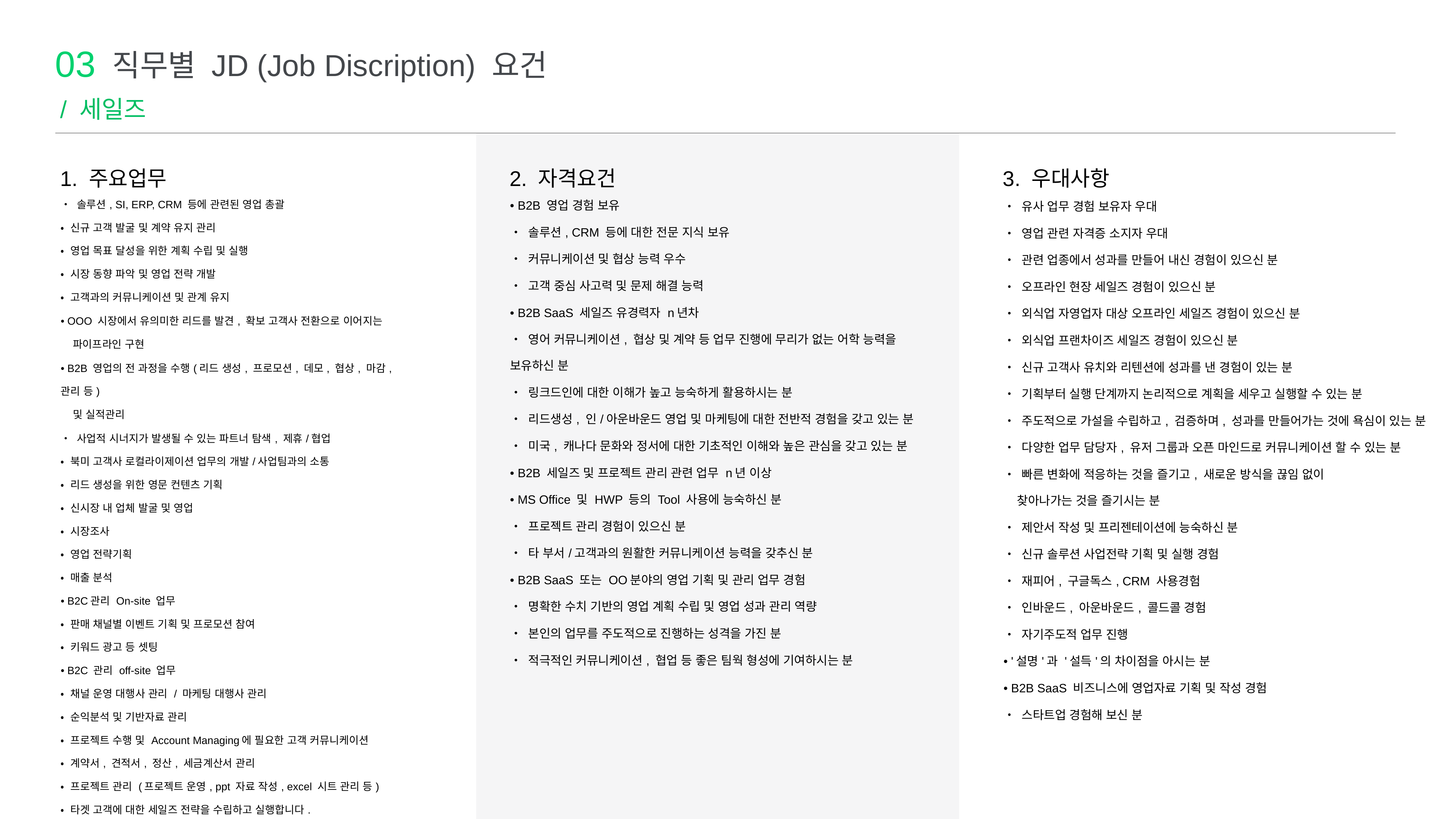

직무별 JD (Job Discription) 요건
03
/ 세일즈
1. 주요업무

2. 자격요건
3. 우대사항
| • B2B 영업 경험 보유 |
| --- |
| • 솔루션, CRM 등에 대한 전문 지식 보유 |
| • 커뮤니케이션 및 협상 능력 우수 |
| • 고객 중심 사고력 및 문제 해결 능력 |
| • B2B SaaS 세일즈 유경력자 n년차 |
| • 영어 커뮤니케이션, 협상 및 계약 등 업무 진행에 무리가 없는 어학 능력을 보유하신 분 |
| • 링크드인에 대한 이해가 높고 능숙하게 활용하시는 분 |
| • 리드생성, 인/아운바운드 영업 및 마케팅에 대한 전반적 경험을 갖고 있는 분 |
| • 미국, 캐나다 문화와 정서에 대한 기초적인 이해와 높은 관심을 갖고 있는 분 |
| • B2B 세일즈 및 프로젝트 관리 관련 업무 n년 이상 |
| • MS Office 및 HWP 등의 Tool 사용에 능숙하신 분 |
| • 프로젝트 관리 경험이 있으신 분 |
| • 타 부서/고객과의 원활한 커뮤니케이션 능력을 갖추신 분 |
| • B2B SaaS 또는 OO분야의 영업 기획 및 관리 업무 경험 |
| • 명확한 수치 기반의 영업 계획 수립 및 영업 성과 관리 역량 |
| • 본인의 업무를 주도적으로 진행하는 성격을 가진 분 |
| • 적극적인 커뮤니케이션, 협업 등 좋은 팀웍 형성에 기여하시는 분 |
| • 솔루션, SI, ERP, CRM 등에 관련된 영업 총괄 • 신규 고객 발굴 및 계약 유지 관리 • 영업 목표 달성을 위한 계획 수립 및 실행 • 시장 동향 파악 및 영업 전략 개발 • 고객과의 커뮤니케이션 및 관계 유지 |
| --- |
| • OOO 시장에서 유의미한 리드를 발견, 확보 고객사 전환으로 이어지는 파이프라인 구현 |
| • B2B 영업의 전 과정을 수행(리드 생성, 프로모션, 데모, 협상, 마감, 관리 등) 및 실적관리 |
| • 사업적 시너지가 발생될 수 있는 파트너 탐색, 제휴/협업 • 북미 고객사 로컬라이제이션 업무의 개발/사업팀과의 소통 • 리드 생성을 위한 영문 컨텐츠 기획 • 신시장 내 업체 발굴 및 영업 • 시장조사 • 영업 전략기획 • 매출 분석 • B2C관리 On-site 업무 • 판매 채널별 이벤트 기획 및 프로모션 참여 • 키워드 광고 등 셋팅 • B2C 관리 off-site 업무 • 채널 운영 대행사 관리 / 마케팅 대행사 관리 • 순익분석 및 기반자료 관리 • 프로젝트 수행 및 Account Managing에 필요한 고객 커뮤니케이션 • 계약서, 견적서, 정산, 세금계산서 관리 • 프로젝트 관리 (프로젝트 운영, ppt 자료 작성, excel 시트 관리 등) • 타겟 고객에 대한 세일즈 전략을 수립하고 실행합니다. • OOOO에 대한 이해를 바탕으로 세일즈 PT를 진행합니다. • 사업 제휴처를 발굴합니다. • 소개서, 매뉴얼 등 영업에 필요한 주요 문서 기획 및 작성 • 고객사의 성공적인 비즈니스를 위한 온보딩 프로세스 및 CRM 활동 기획 및 실행 |
| • 유사 업무 경험 보유자 우대 |
| --- |
| • 영업 관련 자격증 소지자 우대 |
| • 관련 업종에서 성과를 만들어 내신 경험이 있으신 분 |
| • 오프라인 현장 세일즈 경험이 있으신 분 |
| • 외식업 자영업자 대상 오프라인 세일즈 경험이 있으신 분 |
| • 외식업 프랜차이즈 세일즈 경험이 있으신 분 |
| • 신규 고객사 유치와 리텐션에 성과를 낸 경험이 있는 분 |
| • 기획부터 실행 단계까지 논리적으로 계획을 세우고 실행할 수 있는 분 |
| • 주도적으로 가설을 수립하고, 검증하며, 성과를 만들어가는 것에 욕심이 있는 분 |
| • 다양한 업무 담당자, 유저 그룹과 오픈 마인드로 커뮤니케이션 할 수 있는 분 |
| • 빠른 변화에 적응하는 것을 즐기고, 새로운 방식을 끊임 없이 찾아나가는 것을 즐기시는 분 |
| • 제안서 작성 및 프리젠테이션에 능숙하신 분 |
| • 신규 솔루션 사업전략 기획 및 실행 경험 |
| • 재피어, 구글독스, CRM 사용경험 |
| • 인바운드, 아운바운드, 콜드콜 경험 |
| • 자기주도적 업무 진행 |
| • '설명'과 '설득'의 차이점을 아시는 분 |
| • B2B SaaS 비즈니스에 영업자료 기획 및 작성 경험 |
| • 스타트업 경험해 보신 분 |